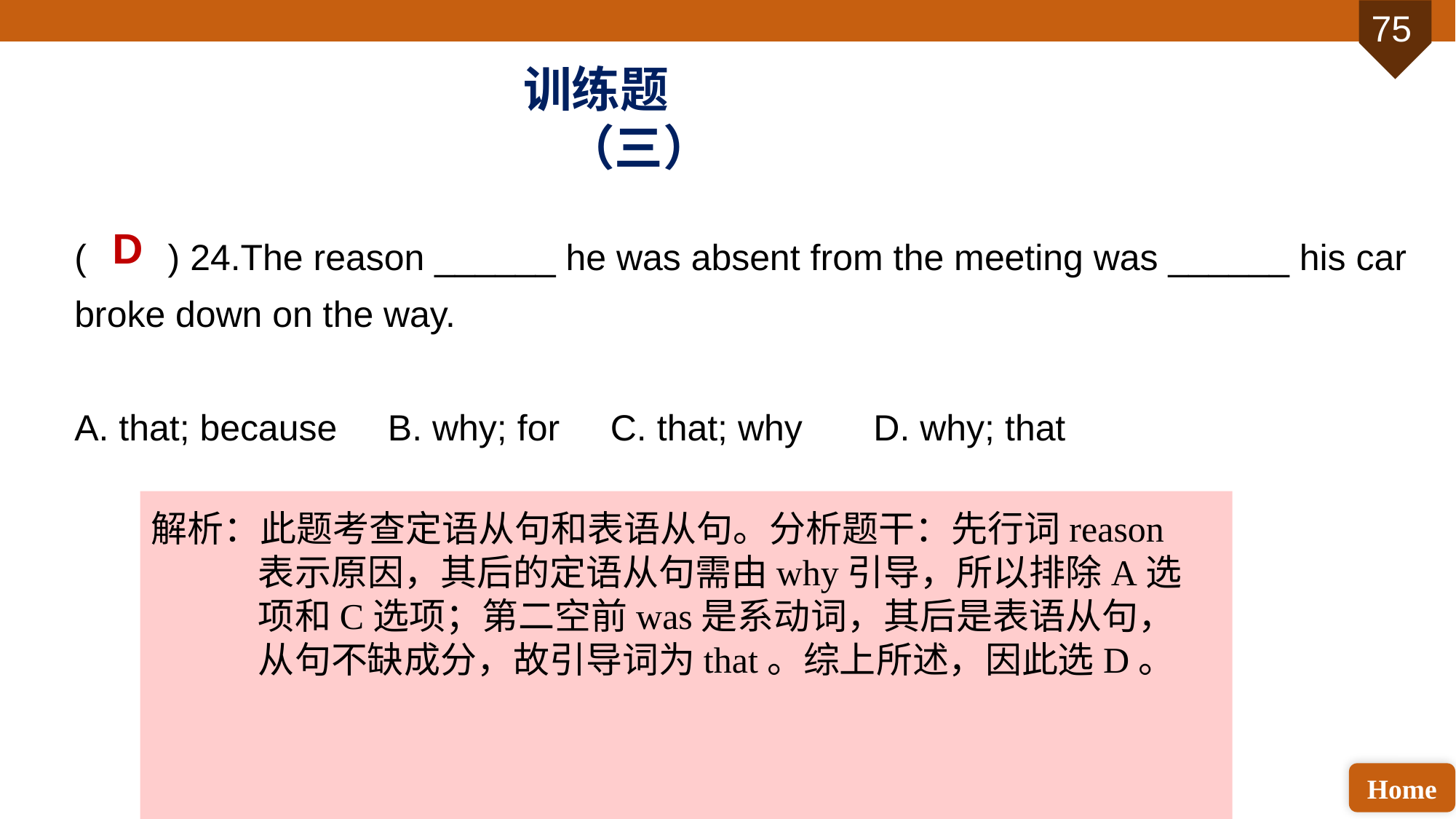

训练题（三）
D
(        ) 24.The reason ______ he was absent from the meeting was ______ his car broke down on the way.

A. that; because     B. why; for     C. that; why       D. why; that

解析：此题考查定语从句和表语从句。分析题干：先行词reason表示原因，其后的定语从句需由why引导，所以排除A选项和C选项；第二空前was是系动词，其后是表语从句，从句不缺成分，故引导词为that。综上所述，因此选D。